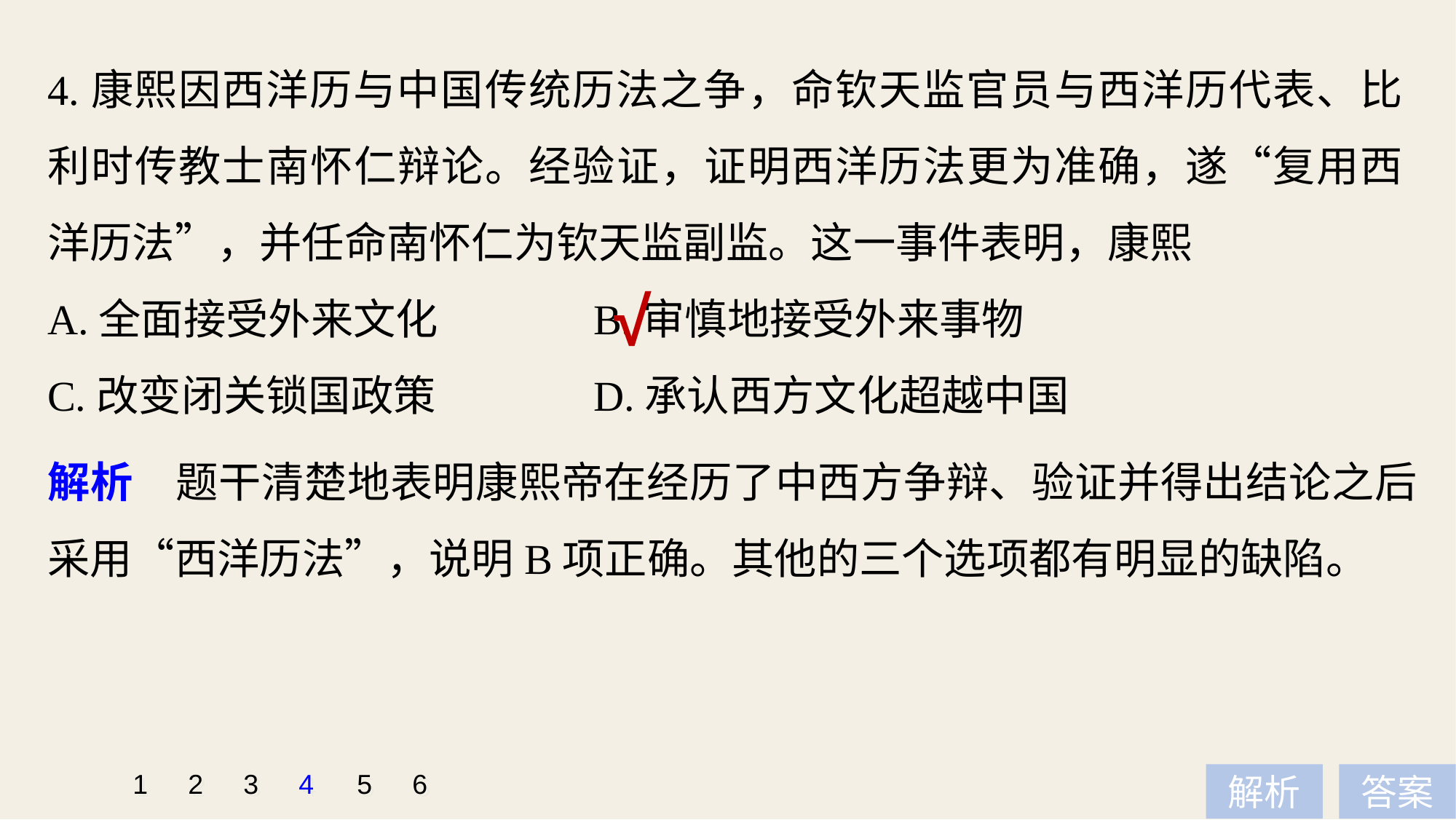

4.康熙因西洋历与中国传统历法之争，命钦天监官员与西洋历代表、比利时传教士南怀仁辩论。经验证，证明西洋历法更为准确，遂“复用西洋历法”，并任命南怀仁为钦天监副监。这一事件表明，康熙
A.全面接受外来文化  		B.审慎地接受外来事物
C.改变闭关锁国政策  		D.承认西方文化超越中国
√
解析　题干清楚地表明康熙帝在经历了中西方争辩、验证并得出结论之后采用“西洋历法”，说明B项正确。其他的三个选项都有明显的缺陷。
1
2
3
4
5
6
解析
答案